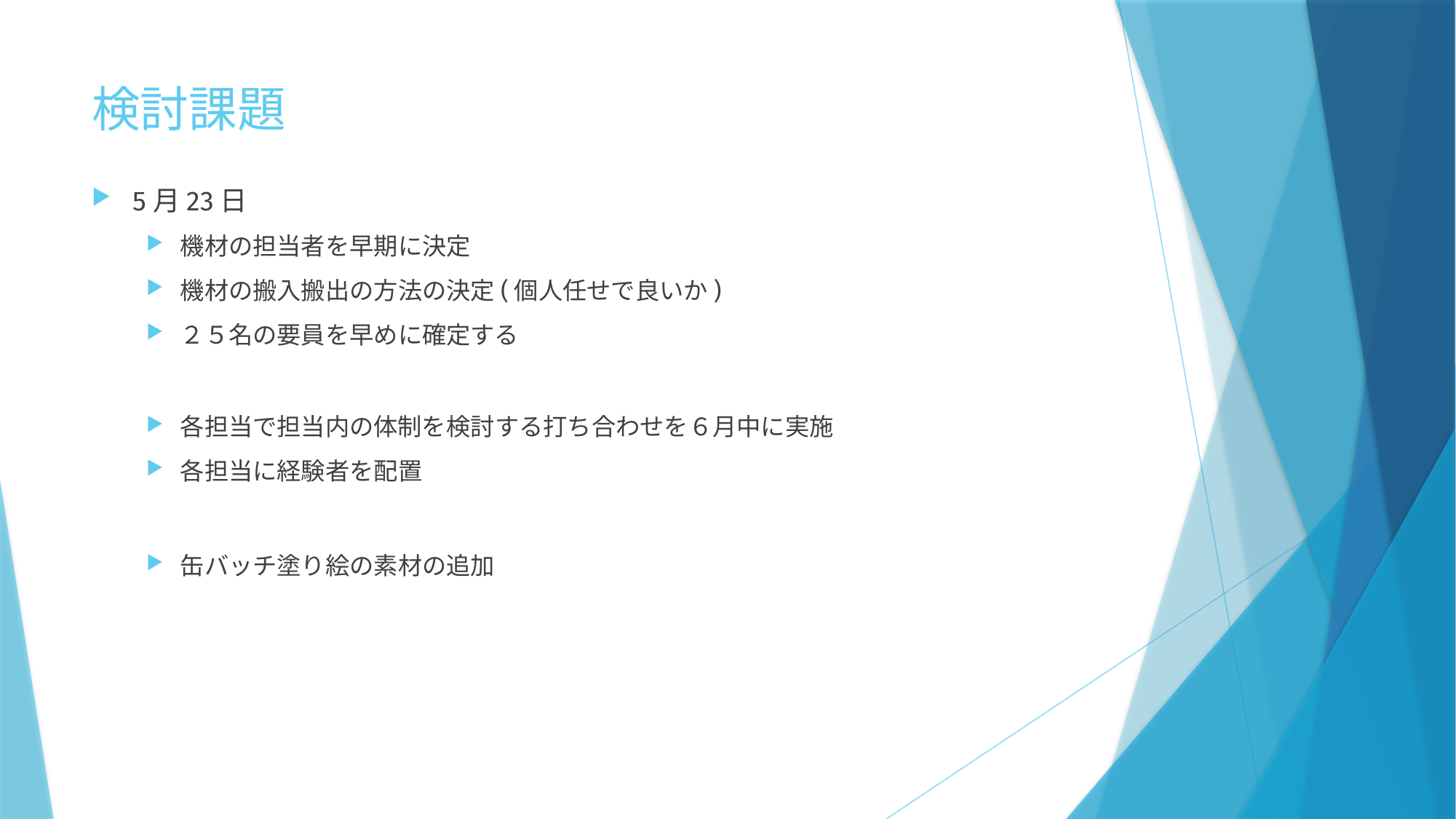

# 検討課題
5月23日
機材の担当者を早期に決定
機材の搬入搬出の方法の決定(個人任せで良いか)
２５名の要員を早めに確定する

各担当で担当内の体制を検討する打ち合わせを６月中に実施
各担当に経験者を配置

缶バッチ塗り絵の素材の追加